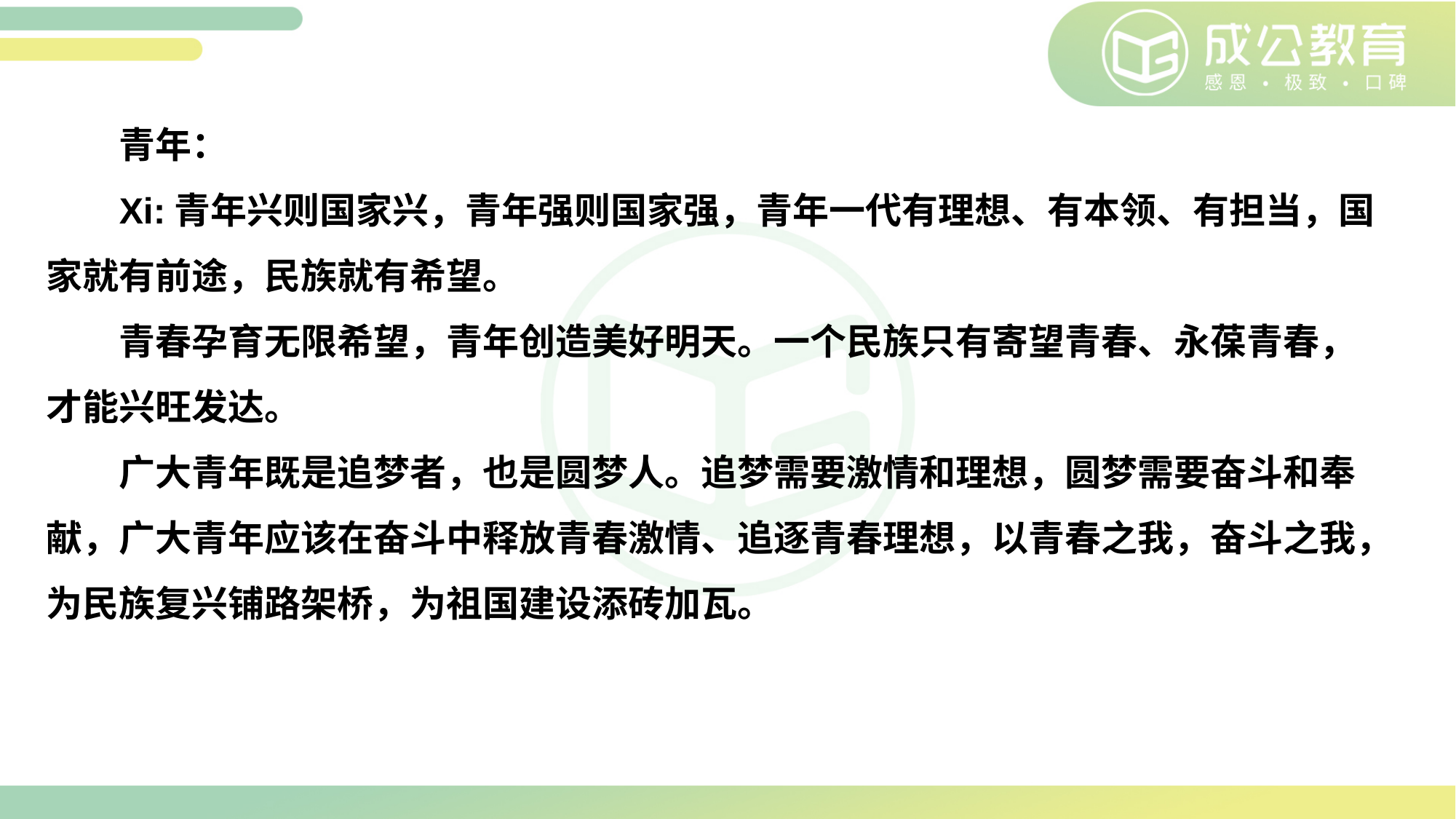

青年：
Xi:青年兴则国家兴，青年强则国家强，青年一代有理想、有本领、有担当，国家就有前途，民族就有希望。
青春孕育无限希望，青年创造美好明天。一个民族只有寄望青春、永葆青春，才能兴旺发达。
广大青年既是追梦者，也是圆梦人。追梦需要激情和理想，圆梦需要奋斗和奉献，广大青年应该在奋斗中释放青春激情、追逐青春理想，以青春之我，奋斗之我，为民族复兴铺路架桥，为祖国建设添砖加瓦。